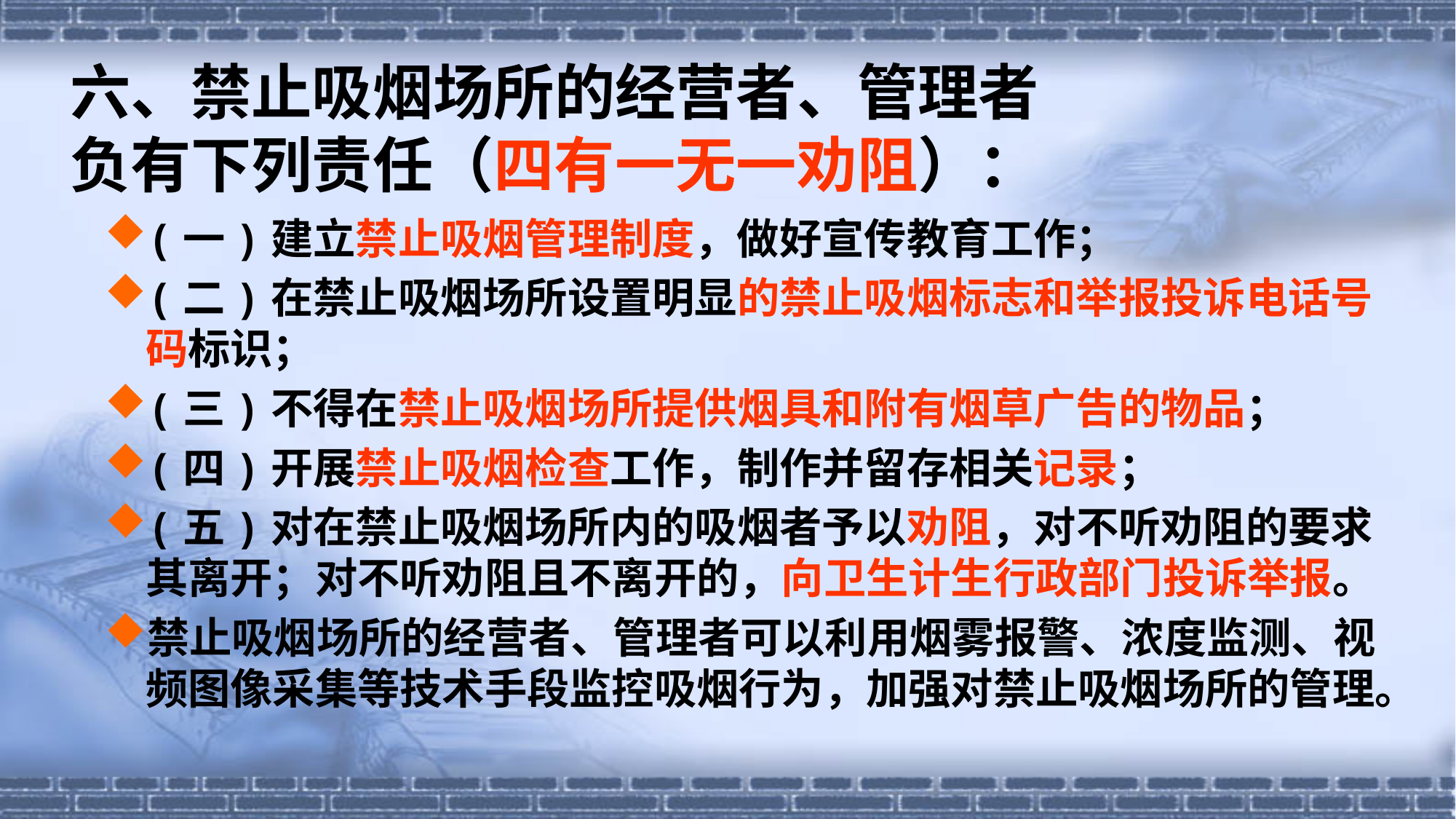

六、禁止吸烟场所的经营者、管理者
负有下列责任（四有一无一劝阻）：
(一)建立禁止吸烟管理制度，做好宣传教育工作；
(二)在禁止吸烟场所设置明显的禁止吸烟标志和举报投诉电话号码标识；
(三)不得在禁止吸烟场所提供烟具和附有烟草广告的物品；
(四)开展禁止吸烟检查工作，制作并留存相关记录；
(五)对在禁止吸烟场所内的吸烟者予以劝阻，对不听劝阻的要求其离开；对不听劝阻且不离开的，向卫生计生行政部门投诉举报。
禁止吸烟场所的经营者、管理者可以利用烟雾报警、浓度监测、视频图像采集等技术手段监控吸烟行为，加强对禁止吸烟场所的管理。